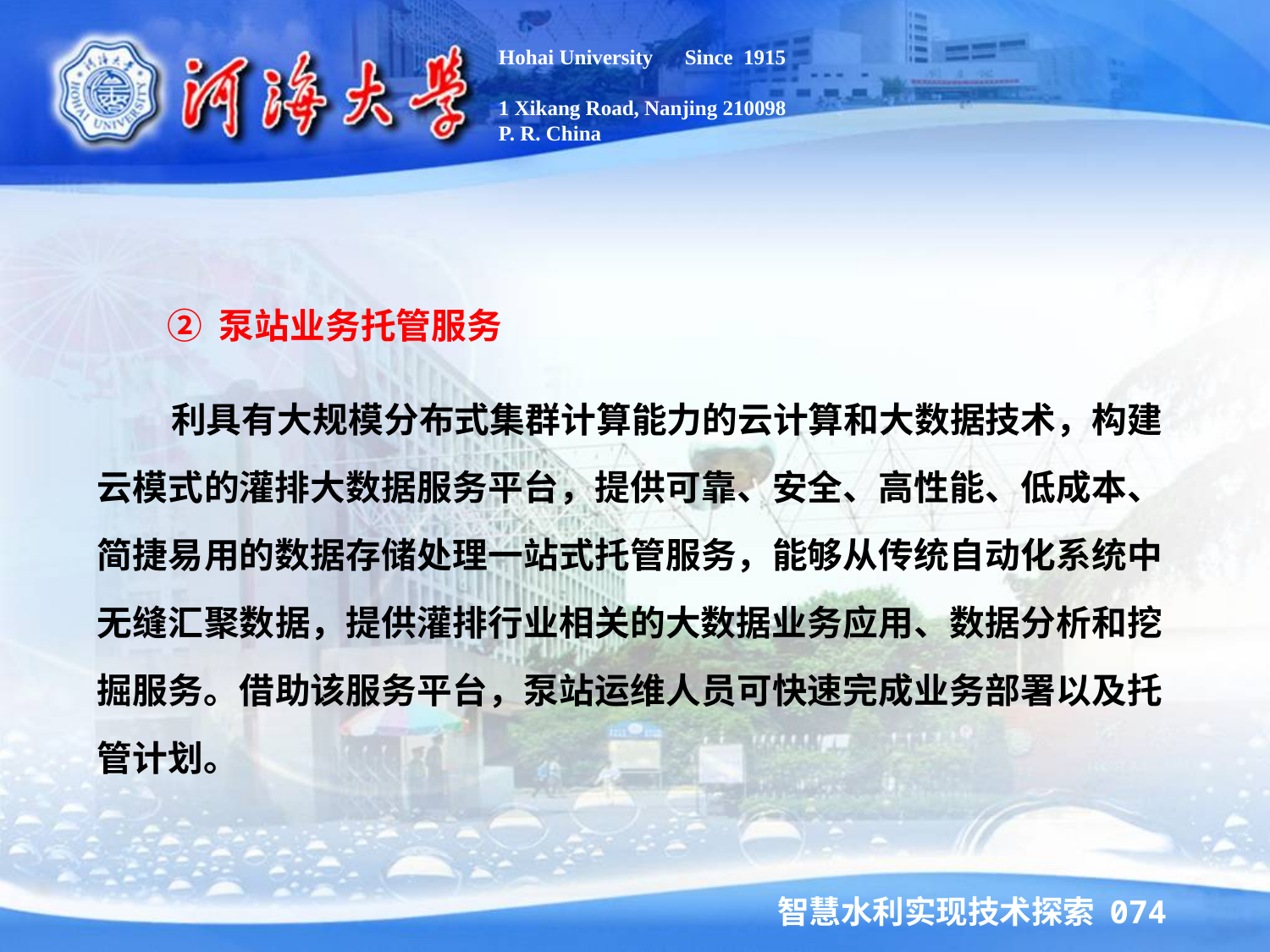

Hohai University      Since  1915
1 Xikang Road, Nanjing 210098
P. R. China
② 泵站业务托管服务
        利具有大规模分布式集群计算能力的云计算和大数据技术，构建云模式的灌排大数据服务平台，提供可靠、安全、高性能、低成本、简捷易用的数据存储处理一站式托管服务，能够从传统自动化系统中无缝汇聚数据，提供灌排行业相关的大数据业务应用、数据分析和挖掘服务。借助该服务平台，泵站运维人员可快速完成业务部署以及托管计划。
智慧水利实现技术探索 074